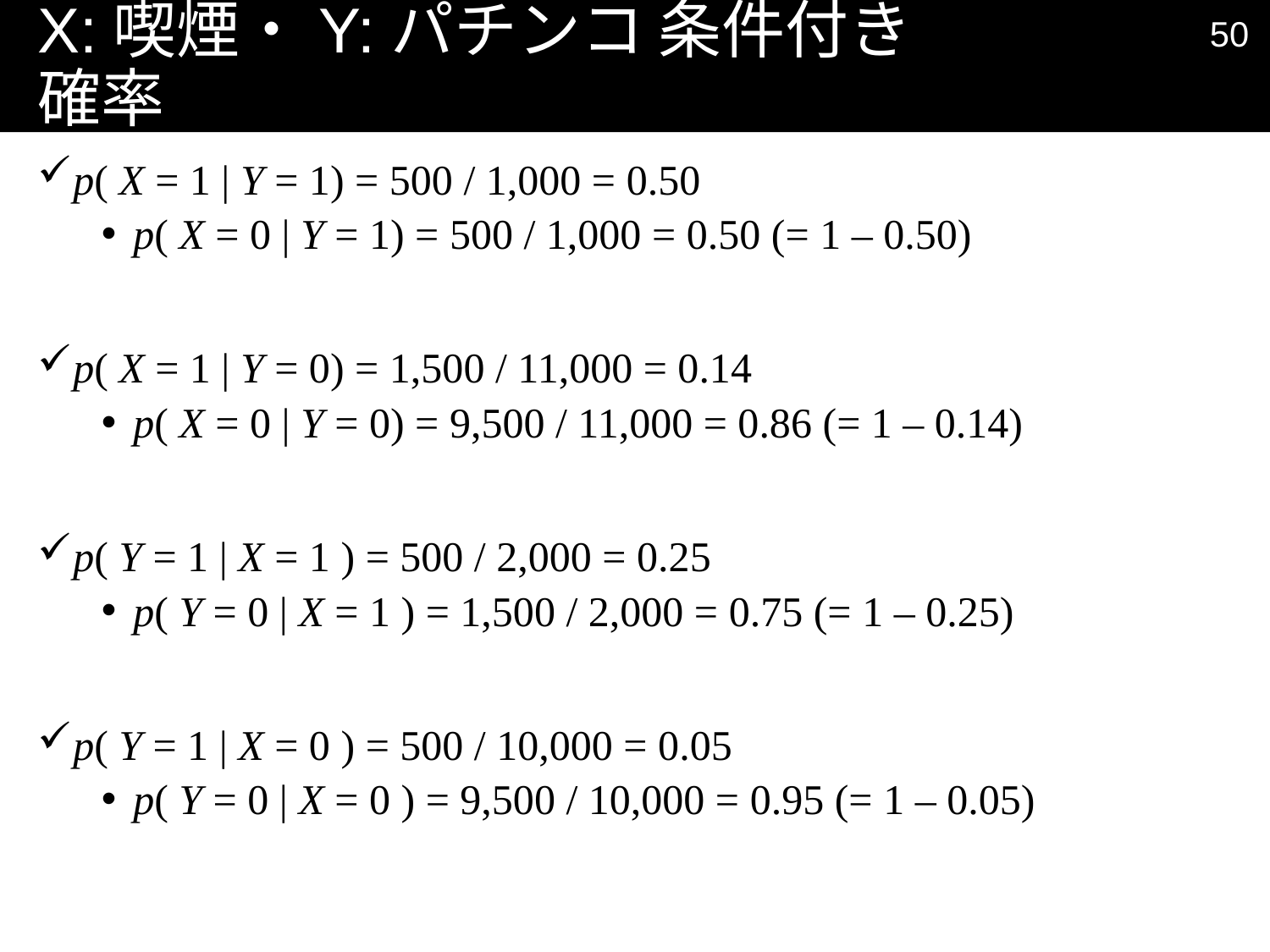

50
# X:喫煙・Y:パチンコ 条件付き確率
p( X = 1 | Y = 1) = 500 / 1,000 = 0.50
p( X = 0 | Y = 1) = 500 / 1,000 = 0.50 (= 1 – 0.50)

p( X = 1 | Y = 0) = 1,500 / 11,000 = 0.14
p( X = 0 | Y = 0) = 9,500 / 11,000 = 0.86 (= 1 – 0.14)

p( Y = 1 | X = 1 ) = 500 / 2,000 = 0.25
p( Y = 0 | X = 1 ) = 1,500 / 2,000 = 0.75 (= 1 – 0.25)

p( Y = 1 | X = 0 ) = 500 / 10,000 = 0.05
p( Y = 0 | X = 0 ) = 9,500 / 10,000 = 0.95 (= 1 – 0.05)